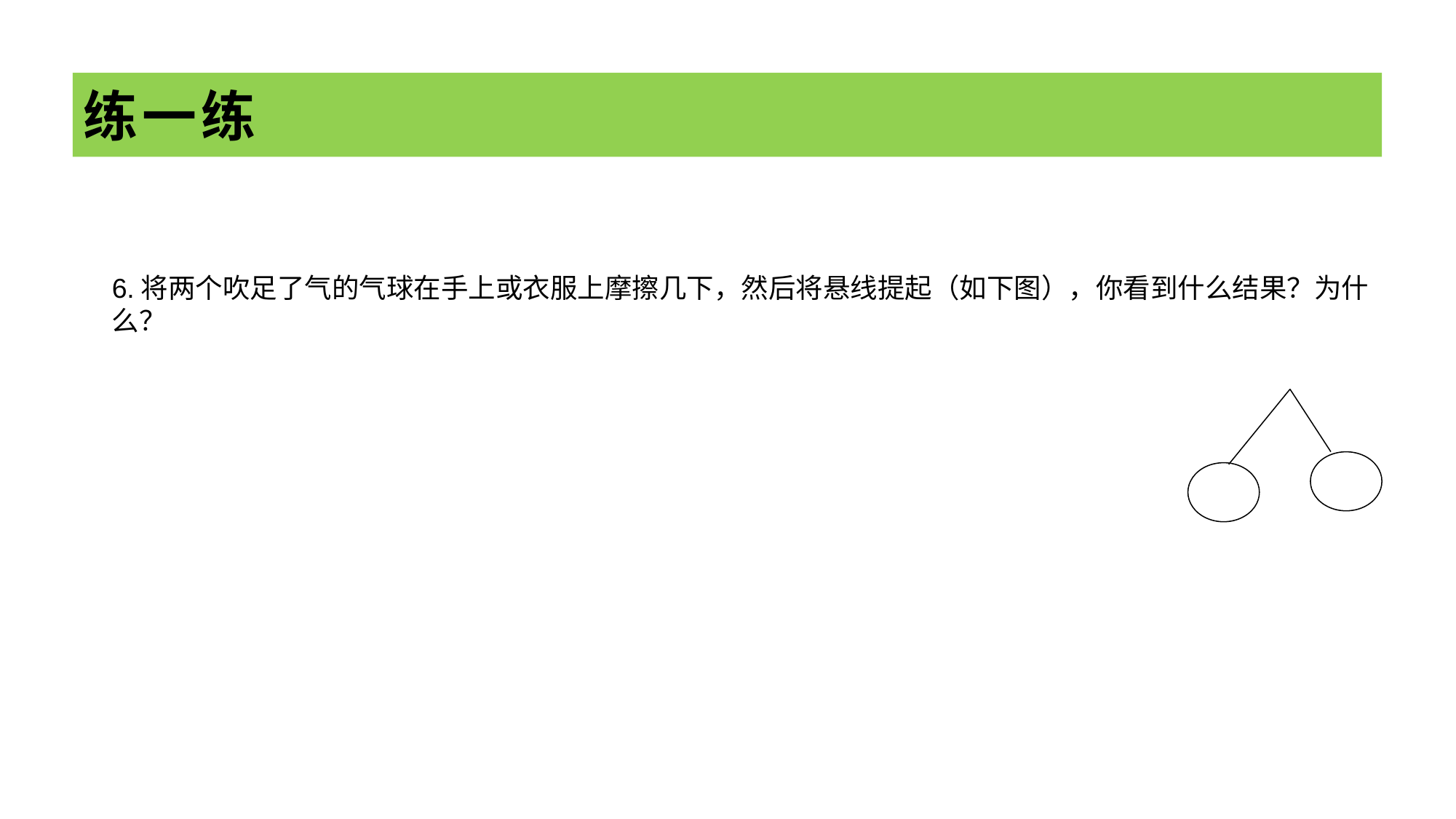

# 练一练
6.将两个吹足了气的气球在手上或衣服上摩擦几下，然后将悬线提起（如下图），你看到什么结果？为什么？